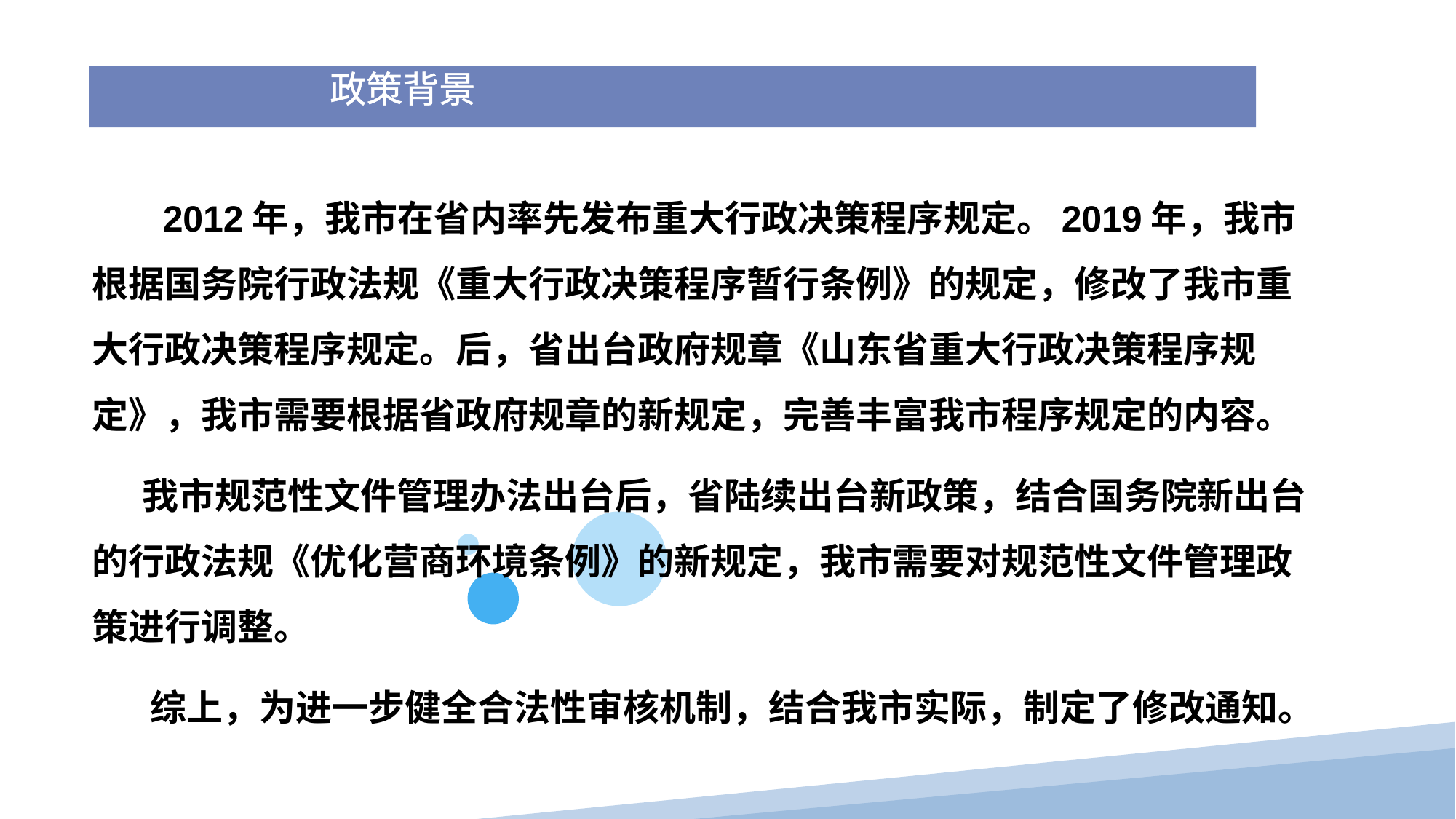

政策背景
        2012年，我市在省内率先发布重大行政决策程序规定。2019年，我市根据国务院行政法规《重大行政决策程序暂行条例》的规定，修改了我市重大行政决策程序规定。后，省出台政府规章《山东省重大行政决策程序规定》，我市需要根据省政府规章的新规定，完善丰富我市程序规定的内容。
     我市规范性文件管理办法出台后，省陆续出台新政策，结合国务院新出台的行政法规《优化营商环境条例》的新规定，我市需要对规范性文件管理政策进行调整。
      综上，为进一步健全合法性审核机制，结合我市实际，制定了修改通知。